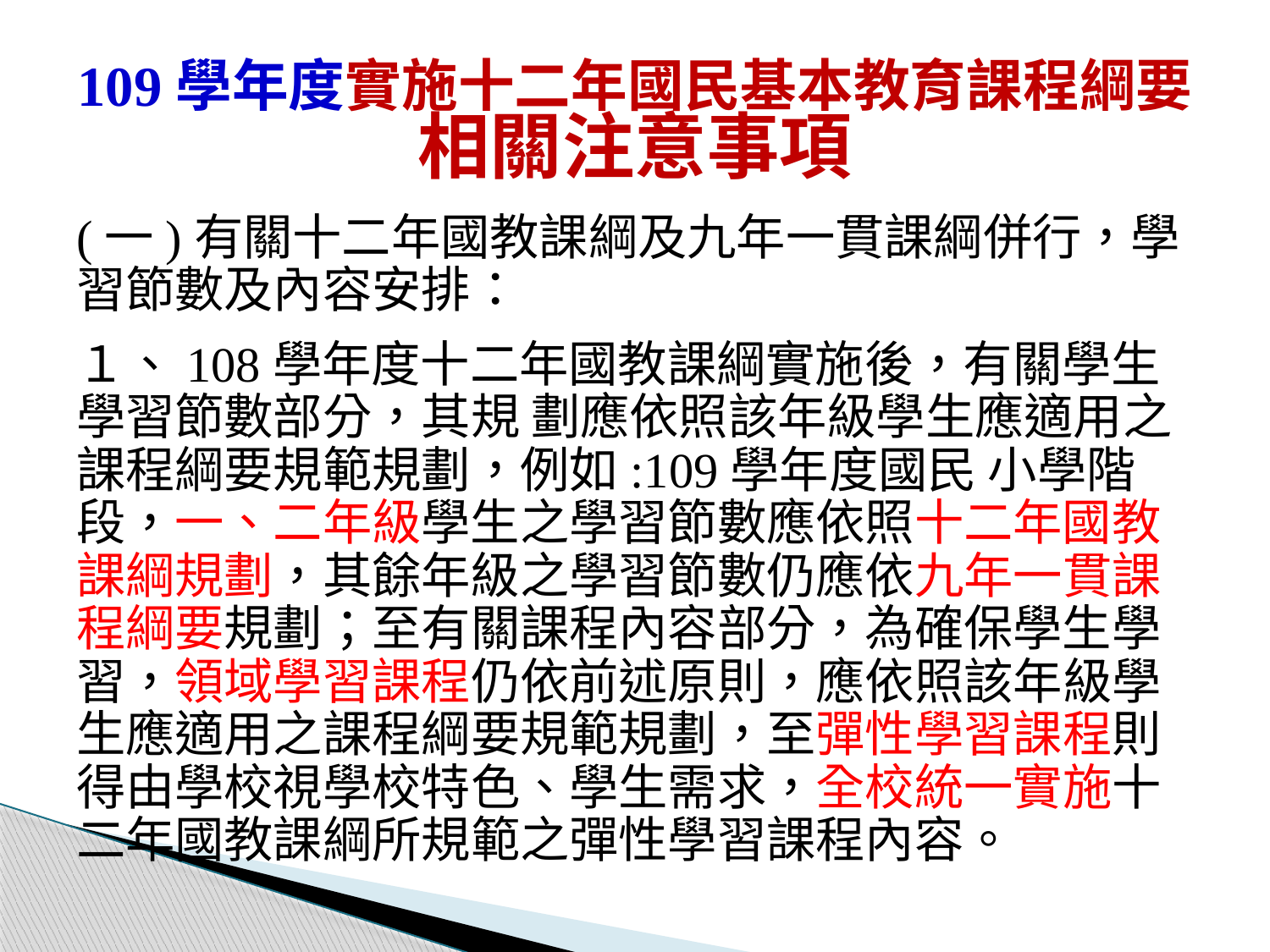

# 109學年度實施十二年國民基本教育課程綱要 相關注意事項
(一)有關十二年國教課綱及九年一貫課綱併行，學習節數及內容安排：
１、108學年度十二年國教課綱實施後，有關學生學習節數部分，其規 劃應依照該年級學生應適用之課程綱要規範規劃，例如:109學年度國民 小學階段，一、二年級學生之學習節數應依照十二年國教課綱規劃，其餘年級之學習節數仍應依九年一貫課程綱要規劃；至有關課程內容部分，為確保學生學習，領域學習課程仍依前述原則，應依照該年級學生應適用之課程綱要規範規劃，至彈性學習課程則得由學校視學校特色、學生需求，全校統一實施十二年國教課綱所規範之彈性學習課程內容。